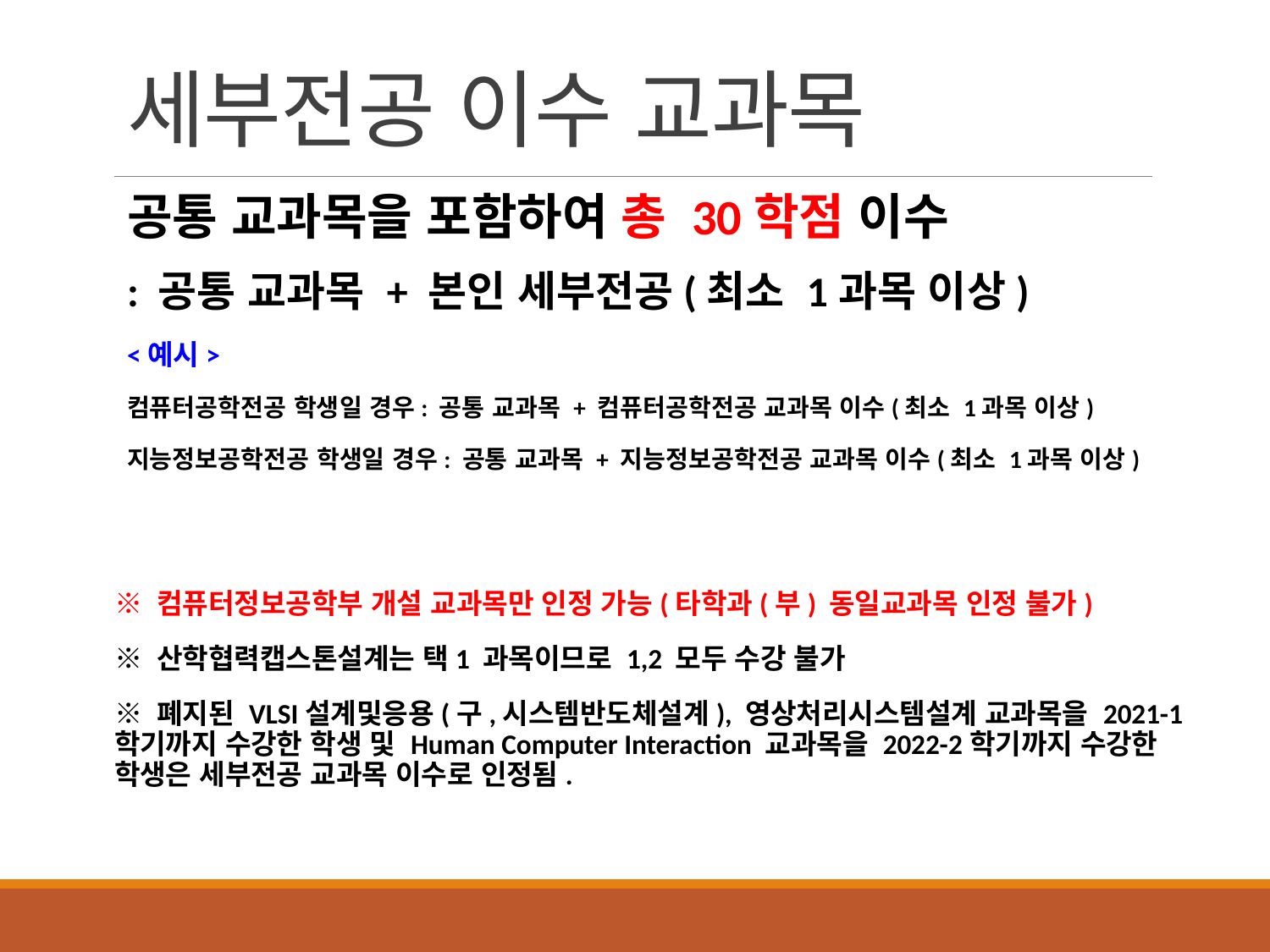

# 세부전공 이수 교과목
공통 교과목을 포함하여 총 30학점 이수
: 공통 교과목 + 본인 세부전공(최소 1과목 이상)
<예시>
컴퓨터공학전공 학생일 경우: 공통 교과목 + 컴퓨터공학전공 교과목 이수(최소 1과목 이상)
지능정보공학전공 학생일 경우: 공통 교과목 + 지능정보공학전공 교과목 이수(최소 1과목 이상)

※​ 컴퓨터정보공학부 개설 교과목만 인정 가능(타학과(부) 동일교과목 인정 불가)
※​ 산학협력캡스톤설계는 택1 과목이므로 1,2 모두 수강 불가
※ 폐지된 VLSI설계및응용(구,시스템반도체설계)​, 영상처리시스템설계​ 교과목을 2021-1학기까지 수강한 학생 및 Human Computer Interaction​ 교과목을 2022-2학기까지 수강한 학생은 세부전공 교과목 이수로 인정됨.